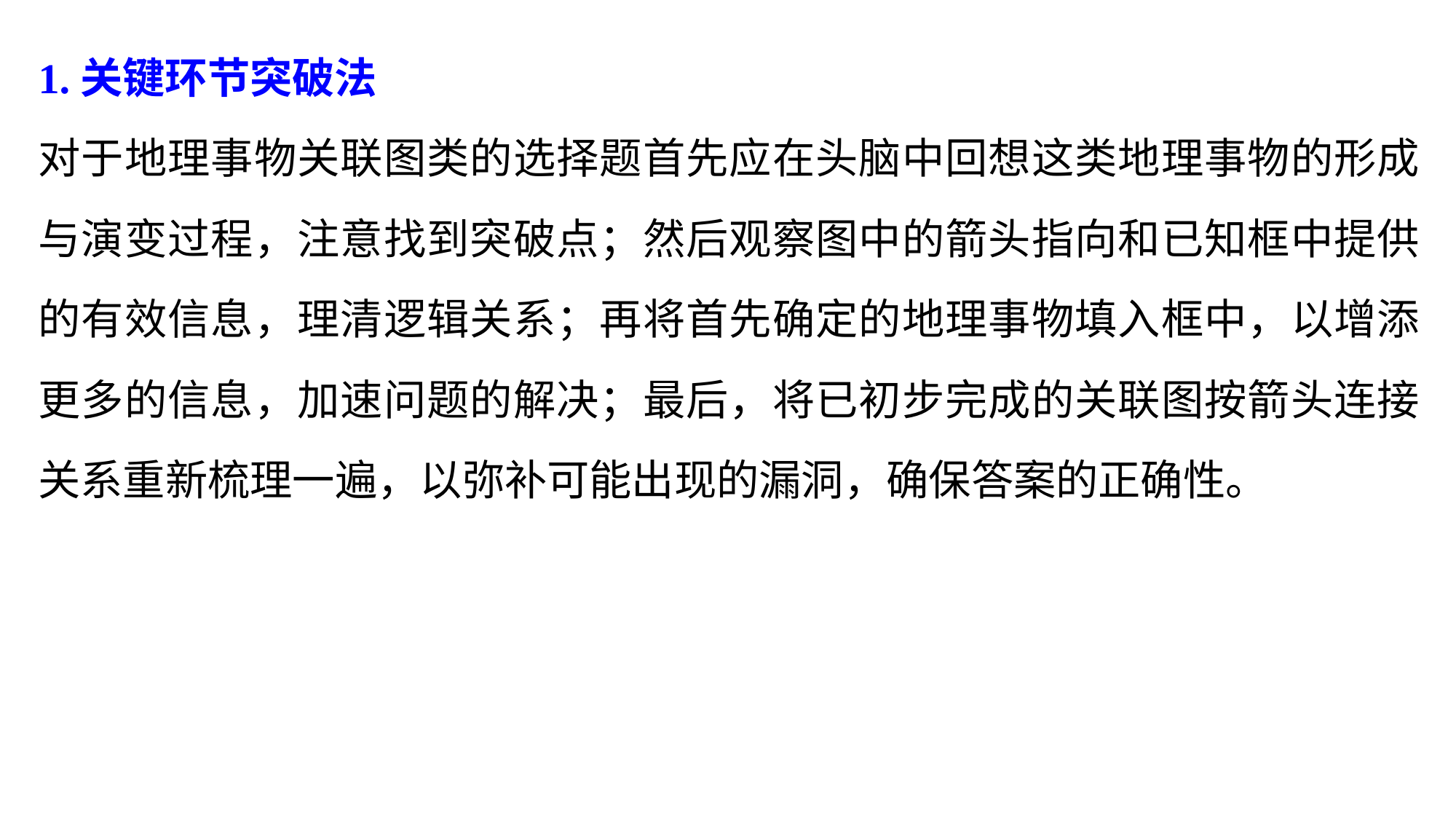

1.关键环节突破法
对于地理事物关联图类的选择题首先应在头脑中回想这类地理事物的形成与演变过程，注意找到突破点；然后观察图中的箭头指向和已知框中提供的有效信息，理清逻辑关系；再将首先确定的地理事物填入框中，以增添更多的信息，加速问题的解决；最后，将已初步完成的关联图按箭头连接关系重新梳理一遍，以弥补可能出现的漏洞，确保答案的正确性。